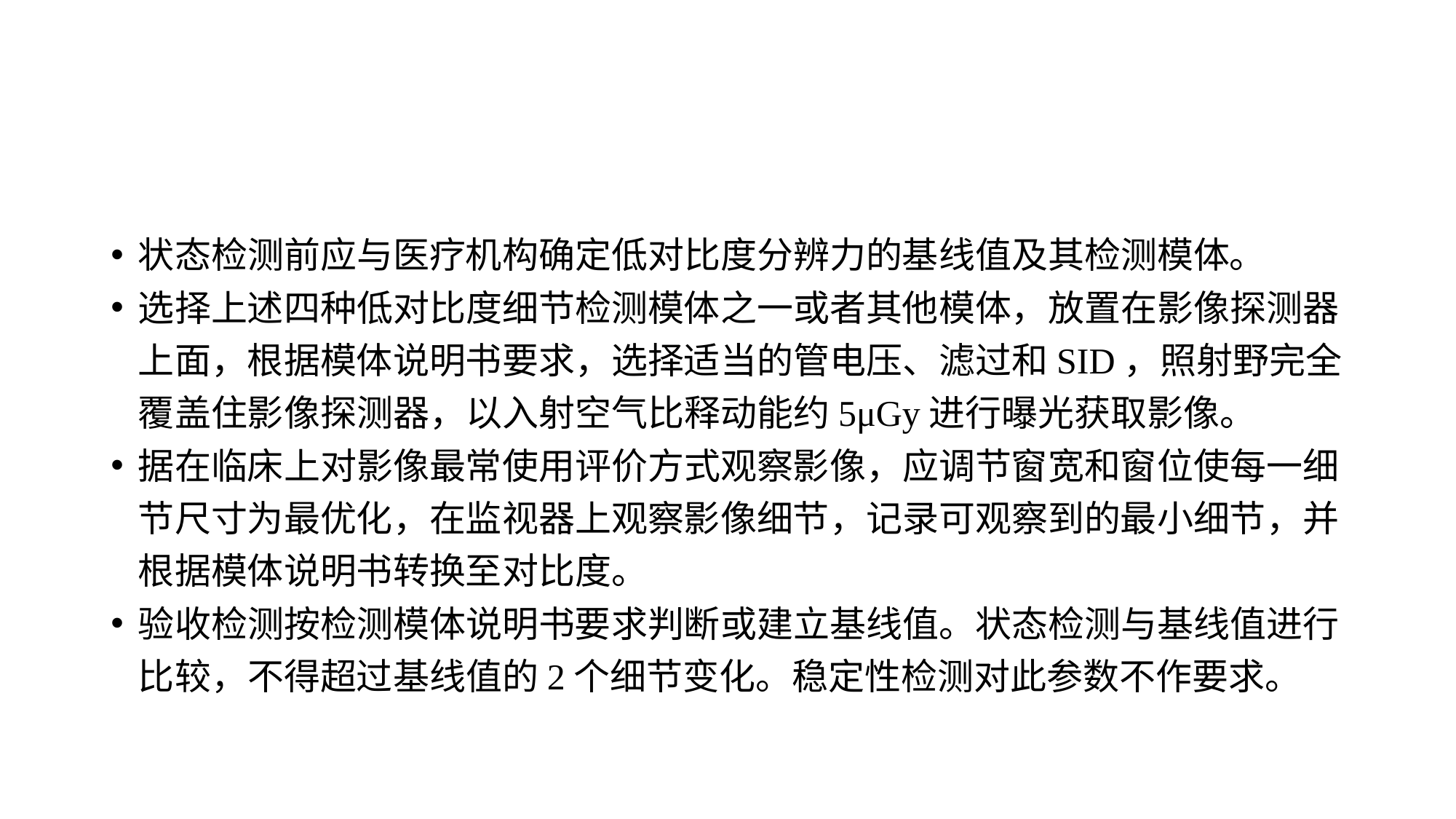

#
状态检测前应与医疗机构确定低对比度分辨力的基线值及其检测模体。
选择上述四种低对比度细节检测模体之一或者其他模体，放置在影像探测器上面，根据模体说明书要求，选择适当的管电压、滤过和SID，照射野完全覆盖住影像探测器，以入射空气比释动能约5μGy进行曝光获取影像。
据在临床上对影像最常使用评价方式观察影像，应调节窗宽和窗位使每一细节尺寸为最优化，在监视器上观察影像细节，记录可观察到的最小细节，并根据模体说明书转换至对比度。
验收检测按检测模体说明书要求判断或建立基线值。状态检测与基线值进行比较，不得超过基线值的2个细节变化。稳定性检测对此参数不作要求。